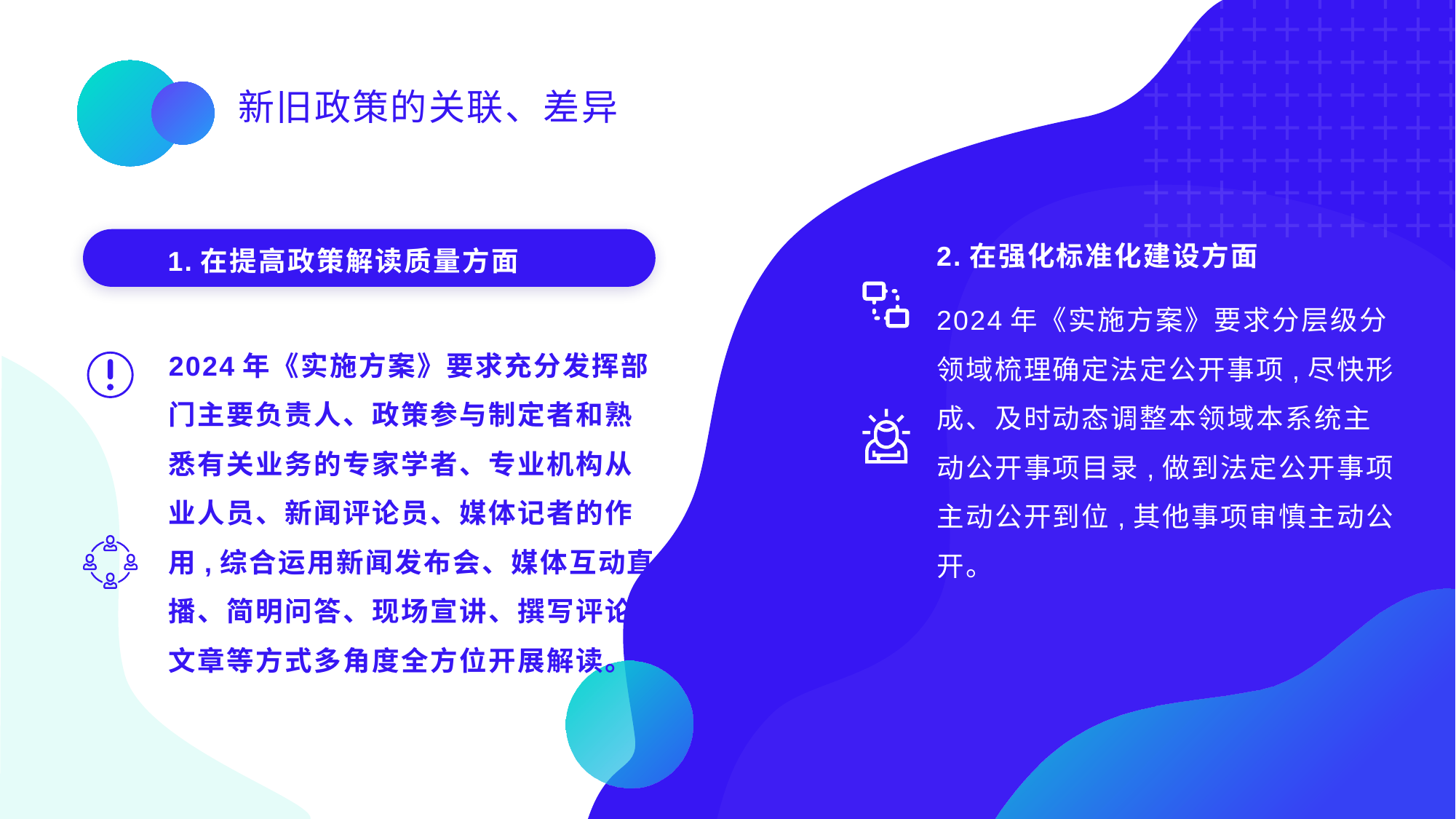

新旧政策的关联、差异

2.在强化标准化建设方面
2024年《实施方案》要求分层级分领域梳理确定法定公开事项,尽快形成、及时动态调整本领域本系统主动公开事项目录,做到法定公开事项主动公开到位,其他事项审慎主动公开。
1.在提高政策解读质量方面

2024年《实施方案》要求充分发挥部门主要负责人、政策参与制定者和熟悉有关业务的专家学者、专业机构从业人员、新闻评论员、媒体记者的作用,综合运用新闻发布会、媒体互动直播、简明问答、现场宣讲、撰写评论文章等方式多角度全方位开展解读。